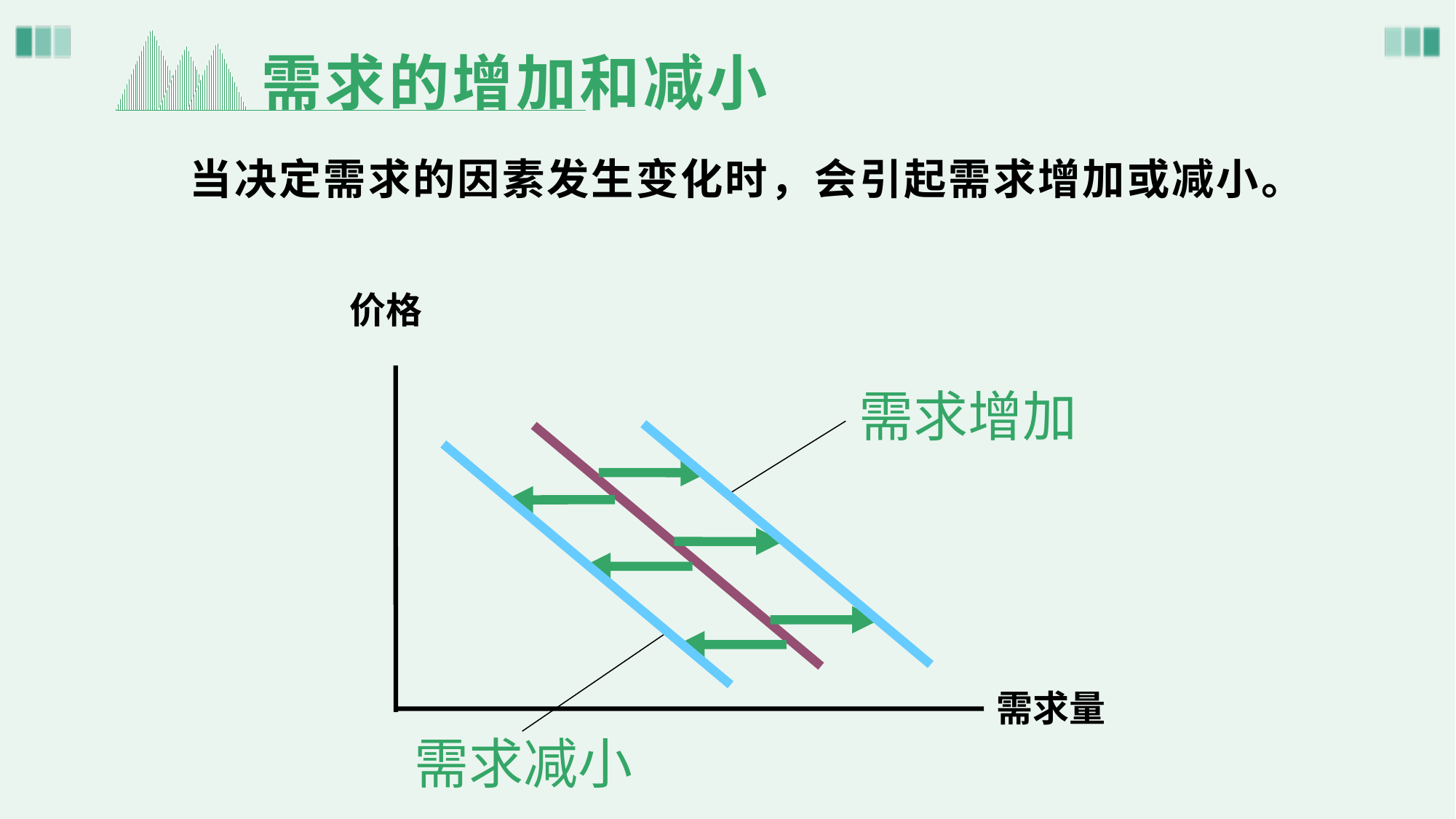

需求的增加和减小
当决定需求的因素发生变化时，会引起需求增加或减小。
价格

需求增加

需求减小
需求量

34